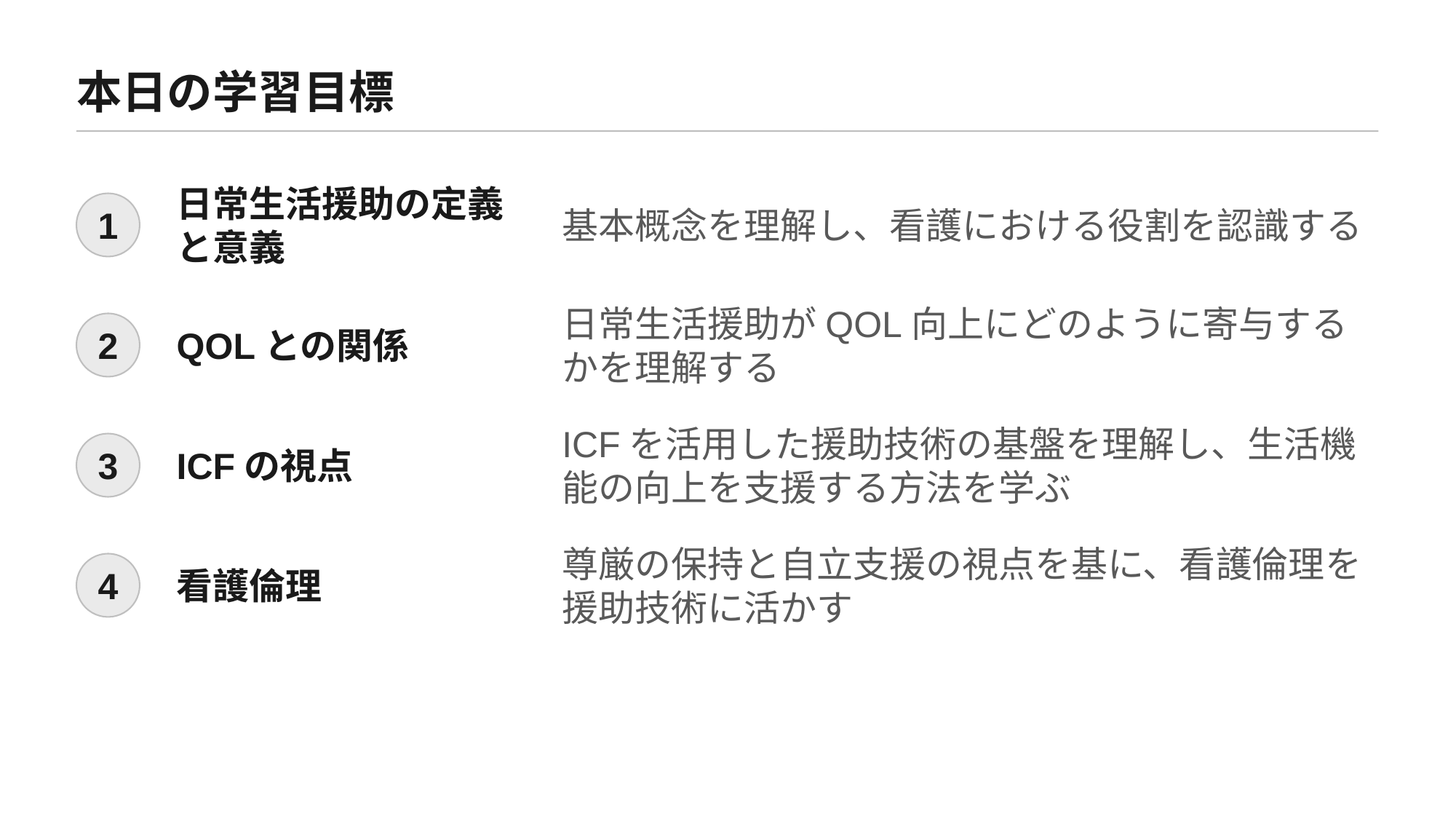

本日の学習目標

日常生活援助の定義と意義
基本概念を理解し、看護における役割を認識する

1
QOLとの関係
日常生活援助がQOL向上にどのように寄与するかを理解する

2
ICFの視点
ICFを活用した援助技術の基盤を理解し、生活機能の向上を支援する方法を学ぶ

3
看護倫理
尊厳の保持と自立支援の視点を基に、看護倫理を援助技術に活かす

4